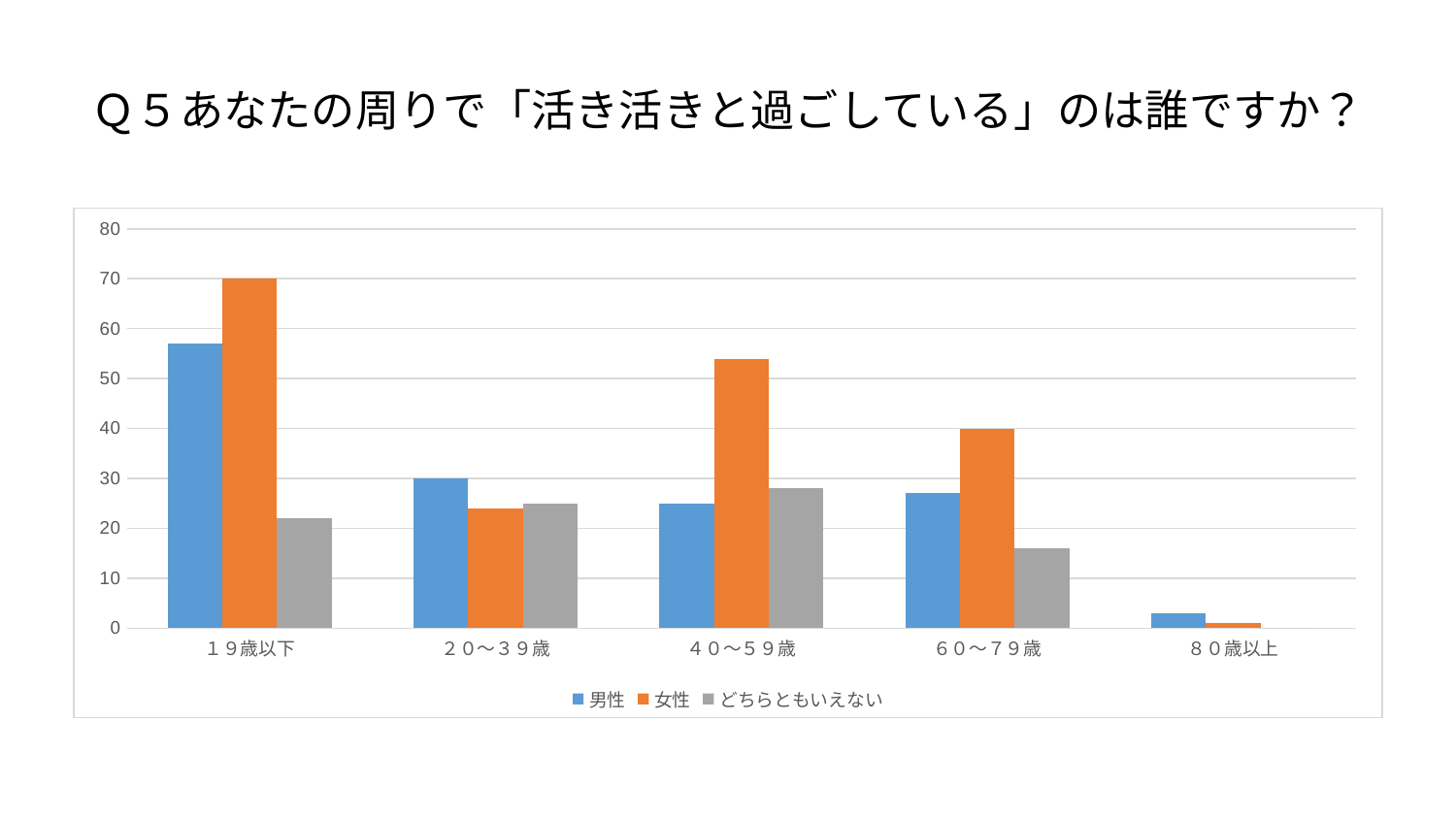

# Ｑ５あなたの周りで「活き活きと過ごしている」のは誰ですか？

### Chart

| Category | 男性 | 女性 | どちらともいえない |
|---|---|---|---|
| １９歳以下 | 57.0 | 70.0 | 22.0 |
| ２０～３９歳 | 30.0 | 24.0 | 25.0 |
| ４０～５９歳 | 25.0 | 54.0 | 28.0 |
| ６０～７９歳 | 27.0 | 40.0 | 16.0 |
| ８０歳以上 | 3.0 | 1.0 | 0.0 |